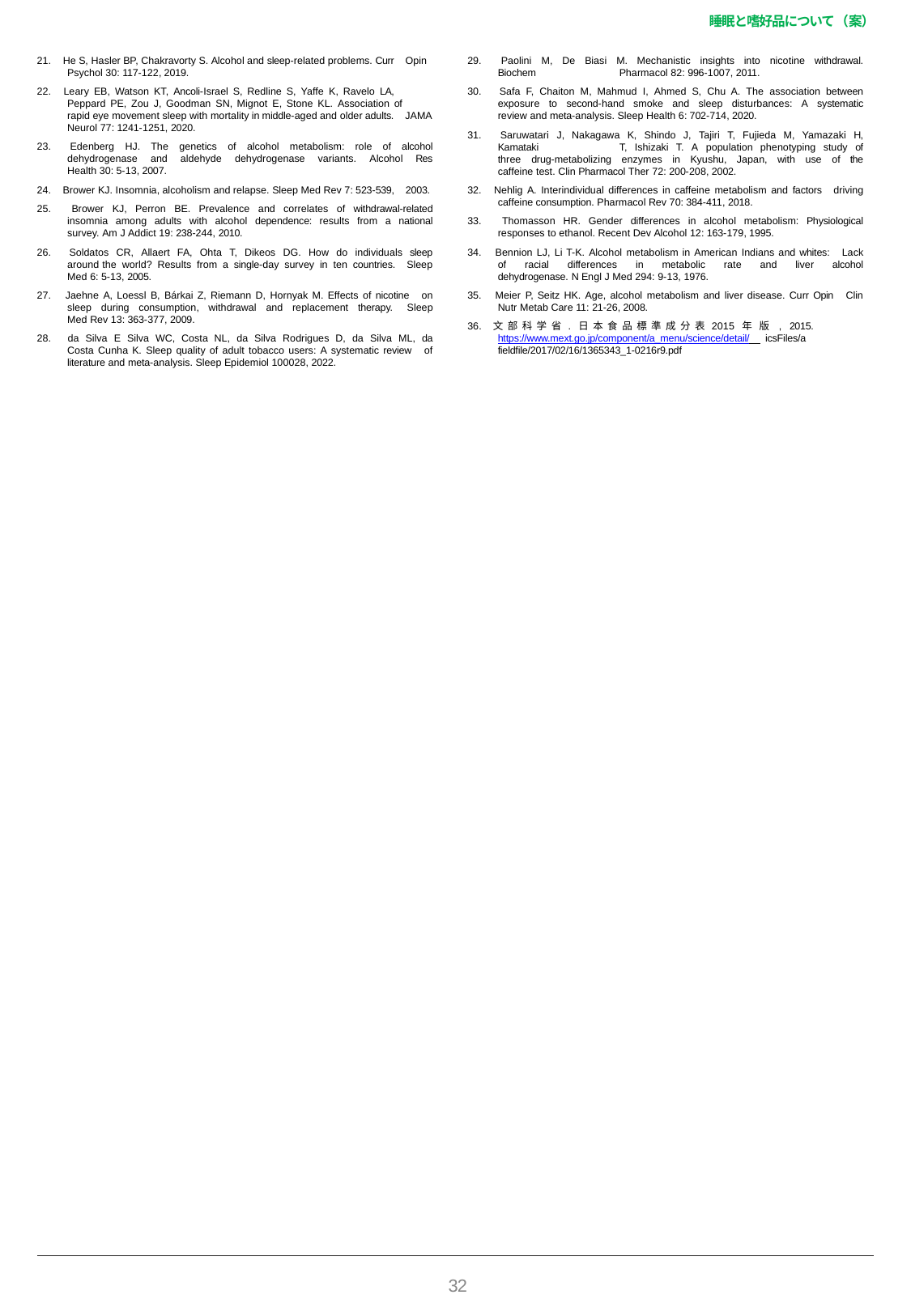

睡眠と嗜好品について（案）
21.  He S, Hasler BP, Chakravorty S. Alcohol and sleep-related problems. Curr Opin Psychol 30: 117-122, 2019.
22.  Leary EB, Watson KT, Ancoli-Israel S, Redline S, Yaffe K, Ravelo LA, Peppard PE, Zou J, Goodman SN, Mignot E, Stone KL. Association of rapid eye movement sleep with mortality in middle-aged and older adults. JAMA Neurol 77: 1241-1251, 2020.
23.  Edenberg HJ. The genetics of alcohol metabolism: role of alcohol dehydrogenase and aldehyde dehydrogenase variants. Alcohol Res Health 30: 5-13, 2007.
24.  Brower KJ. Insomnia, alcoholism and relapse. Sleep Med Rev 7: 523-539, 2003.
25.  Brower KJ, Perron BE. Prevalence and correlates of withdrawal-related insomnia among adults with alcohol dependence: results from a national survey. Am J Addict 19: 238-244, 2010.
26.  Soldatos CR, Allaert FA, Ohta T, Dikeos DG. How do individuals sleep around the world? Results from a single-day survey in ten countries. Sleep Med 6: 5-13, 2005.
27.  Jaehne A, Loessl B, Bárkai Z, Riemann D, Hornyak M. Effects of nicotine on sleep during consumption, withdrawal and replacement therapy. Sleep Med Rev 13: 363-377, 2009.
28.  da Silva E Silva WC, Costa NL, da Silva Rodrigues D, da Silva ML, da Costa Cunha K. Sleep quality of adult tobacco users: A systematic review of literature and meta-analysis. Sleep Epidemiol 100028, 2022.
29.  Paolini M, De Biasi M. Mechanistic insights into nicotine withdrawal. Biochem	Pharmacol 82: 996-1007, 2011.
30.  Safa F, Chaiton M, Mahmud I, Ahmed S, Chu A. The association between exposure to second-hand smoke and sleep disturbances: A systematic review and meta-analysis. Sleep Health 6: 702-714, 2020.
31.  Saruwatari J, Nakagawa K, Shindo J, Tajiri T, Fujieda M, Yamazaki H, Kamataki	T, Ishizaki T. A population phenotyping study of three drug-metabolizing enzymes in Kyushu, Japan, with use of the caffeine test. Clin Pharmacol Ther 72: 200-208, 2002.
32.  Nehlig A. Interindividual differences in caffeine metabolism and factors driving caffeine consumption. Pharmacol Rev 70: 384-411, 2018.
33.  Thomasson HR. Gender differences in alcohol metabolism: Physiological responses to ethanol. Recent Dev Alcohol 12: 163-179, 1995.
34.  Bennion LJ, Li T-K. Alcohol metabolism in American Indians and whites: Lack of racial differences in metabolic rate and liver alcohol dehydrogenase. N Engl J Med 294: 9-13, 1976.
35.  Meier P, Seitz HK. Age, alcohol metabolism and liver disease. Curr Opin Clin Nutr Metab Care 11: 21-26, 2008.
36.  文 部 科 学 省 . 日 本 食 品 標 準 成 分 表 2015 年 版 , 2015. https://www.mext.go.jp/component/a_menu/science/detail/  icsFiles/a fieldfile/2017/02/16/1365343_1-0216r9.pdf
32